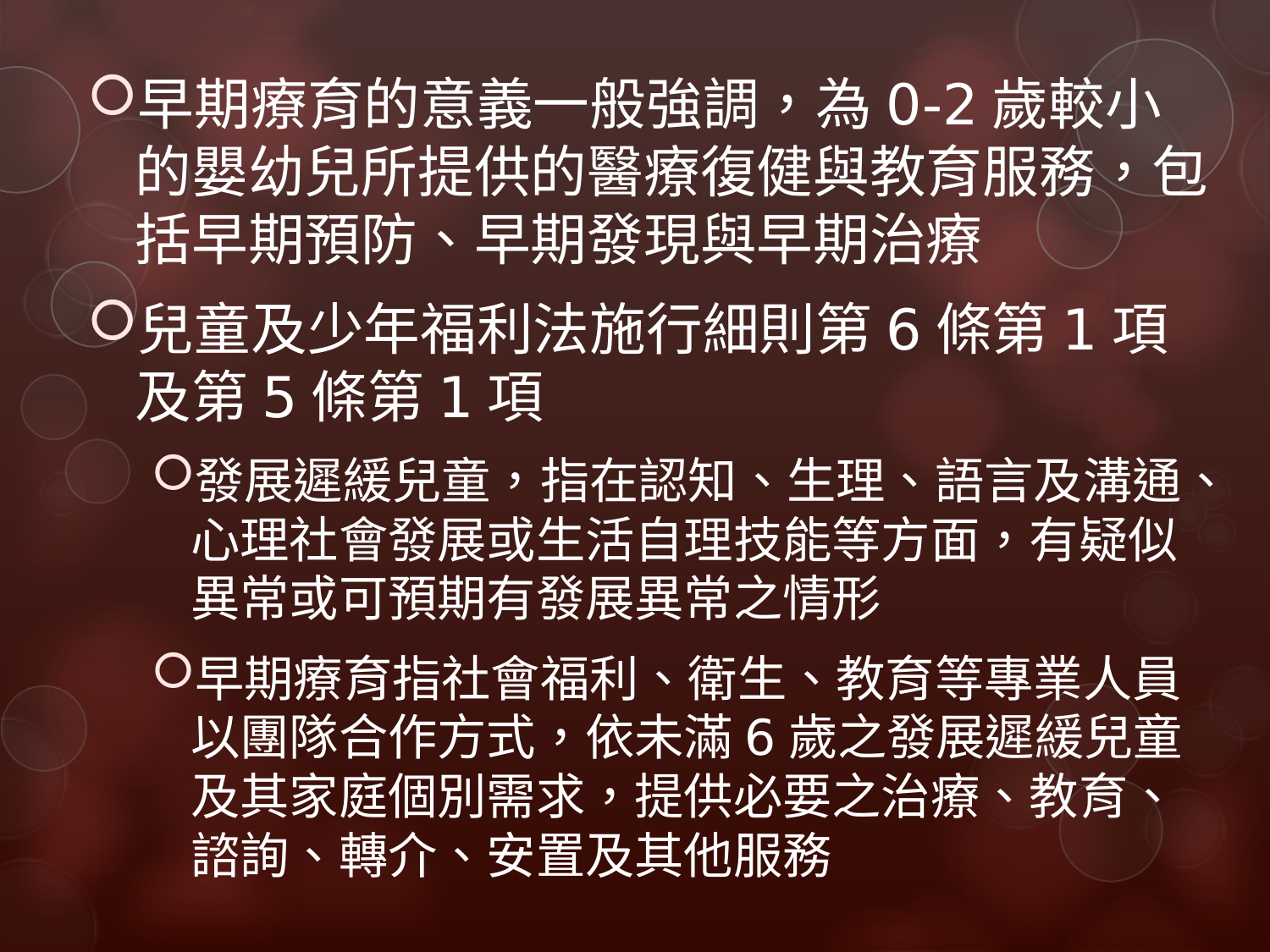

早期療育的意義一般強調，為0-2歲較小的嬰幼兒所提供的醫療復健與教育服務，包括早期預防、早期發現與早期治療
兒童及少年福利法施行細則第6條第1項及第5條第1項
發展遲緩兒童，指在認知、生理、語言及溝通、心理社會發展或生活自理技能等方面，有疑似異常或可預期有發展異常之情形
早期療育指社會福利、衛生、教育等專業人員以團隊合作方式，依未滿6歲之發展遲緩兒童及其家庭個別需求，提供必要之治療、教育、諮詢、轉介、安置及其他服務